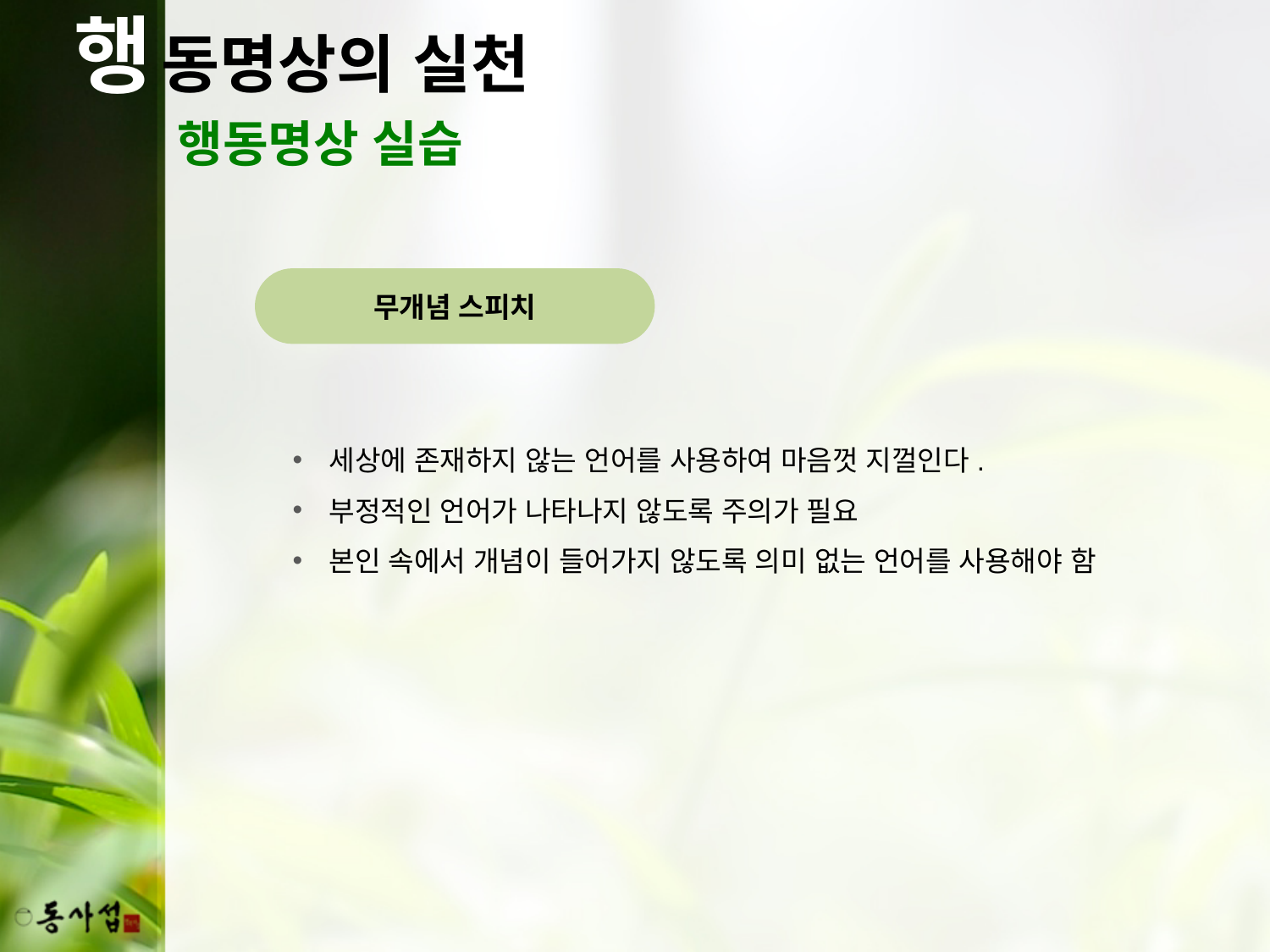

행
동명상의 실천
행동명상 실습
무개념 스피치
세상에 존재하지 않는 언어를 사용하여 마음껏 지껄인다.
부정적인 언어가 나타나지 않도록 주의가 필요
본인 속에서 개념이 들어가지 않도록 의미 없는 언어를 사용해야 함